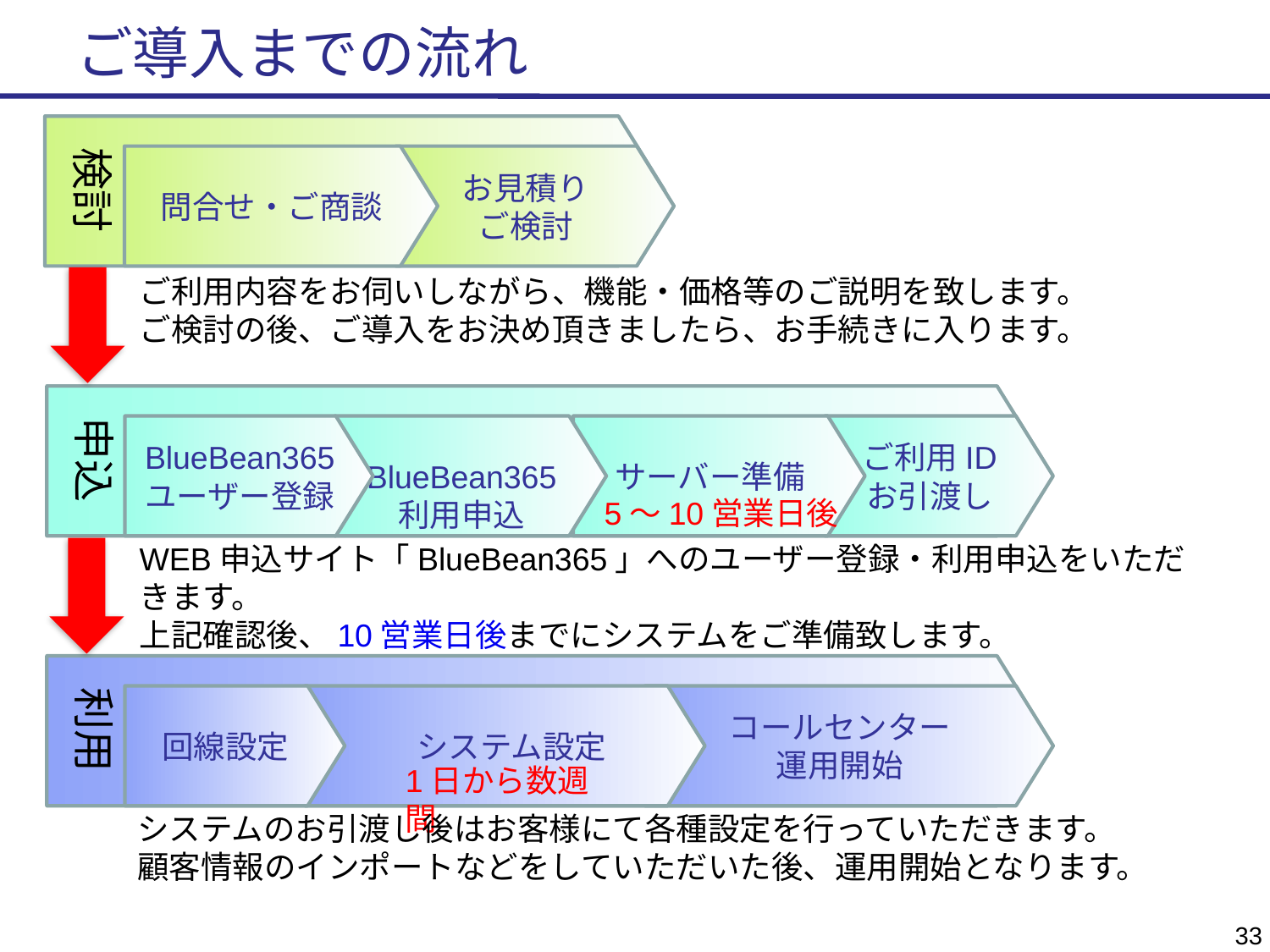

# ご導入までの流れ

検討
問合せ・ご商談
お見積り
ご検討
ご利用内容をお伺いしながら、機能・価格等のご説明を致します。
ご検討の後、ご導入をお決め頂きましたら、お手続きに入ります。

申込
BlueBean365
ユーザー登録
　BlueBean365
利用申込
サーバー準備
ご利用ID
お引渡し
5～10営業日後
WEB申込サイト「BlueBean365」へのユーザー登録・利用申込をいただきます。
上記確認後、10営業日後までにシステムをご準備致します。

利用
回線設定
　システム設定
コールセンター
運用開始
1日から数週間
システムのお引渡し後はお客様にて各種設定を行っていただきます。
顧客情報のインポートなどをしていただいた後、運用開始となります。
33